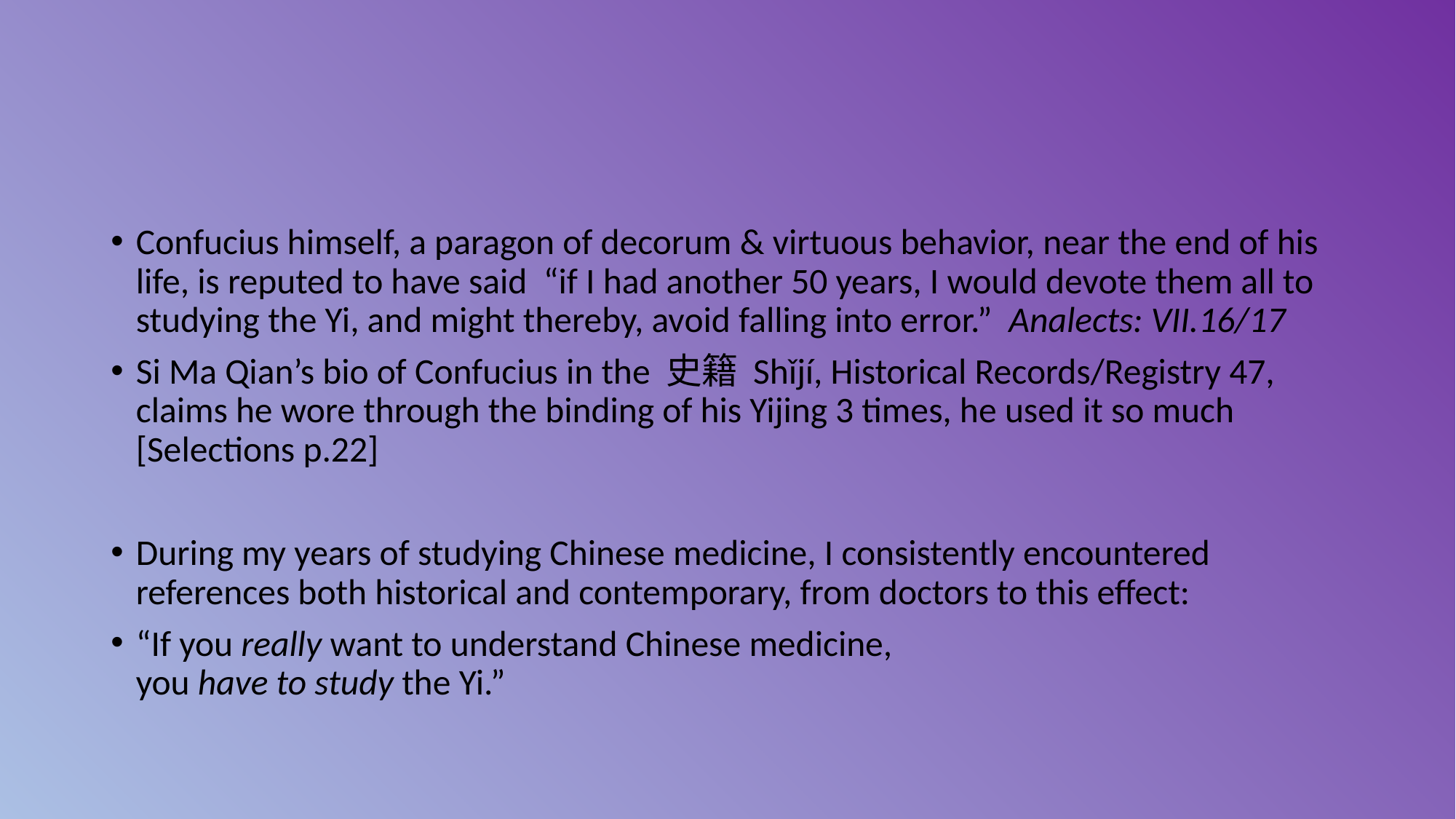

#
Confucius himself, a paragon of decorum & virtuous behavior, near the end of his life, is reputed to have said  “if I had another 50 years, I would devote them all to studying the Yi, and might thereby, avoid falling into error.”  Analects: VII.16/17
Si Ma Qian’s bio of Confucius in the 史籍 Shǐjí, Historical Records/Registry 47, claims he wore through the binding of his Yijing 3 times, he used it so much [Selections p.22]

During my years of studying Chinese medicine, I consistently encountered references both historical and contemporary, from doctors to this effect:
“If you really want to understand Chinese medicine,
	you have to study the Yi.”